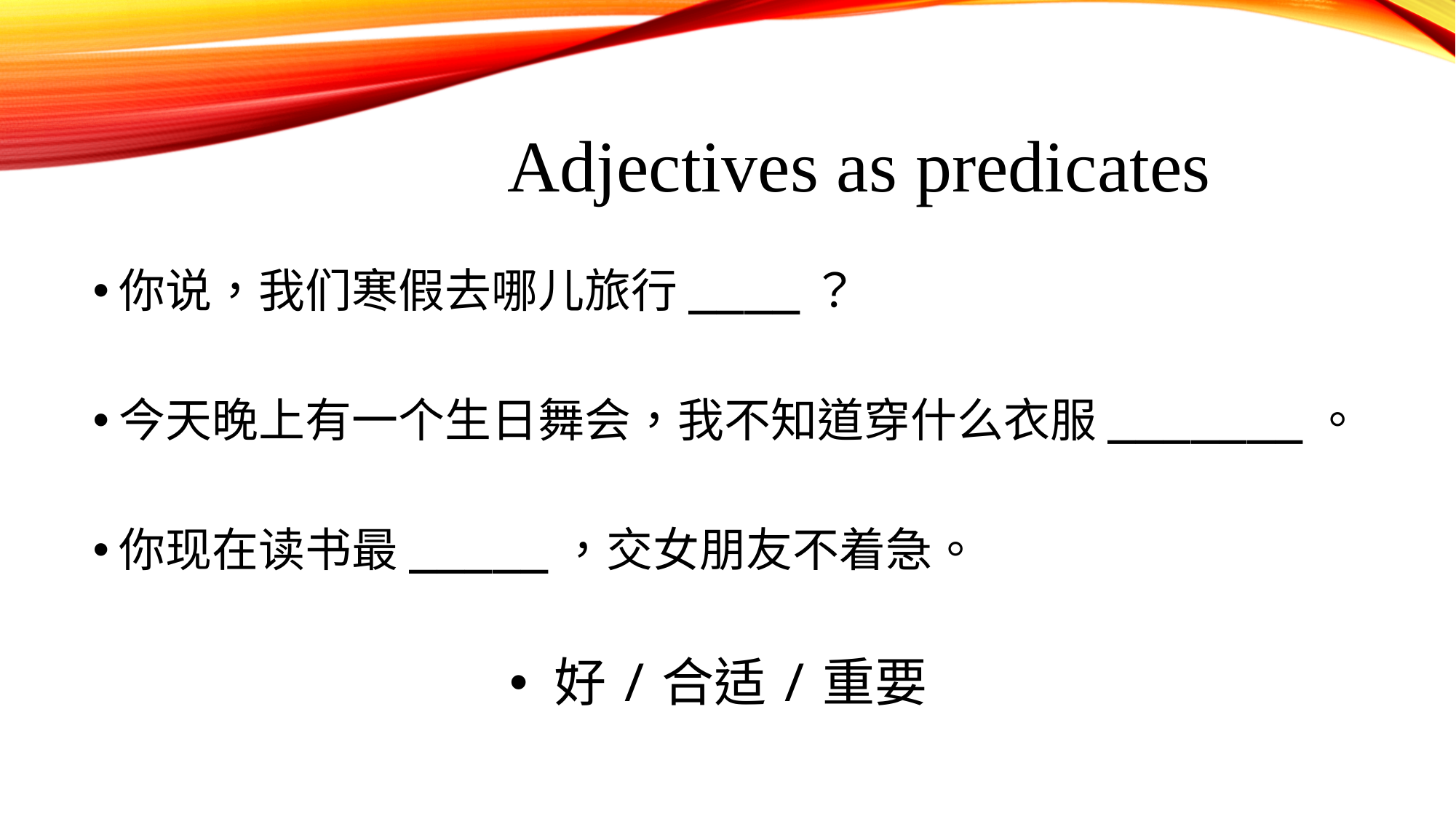

# Adjectives as predicates
你说，我们寒假去哪儿旅行____？

今天晚上有一个生日舞会，我不知道穿什么衣服_______。

你现在读书最_____，交女朋友不着急。

好/合适/重要